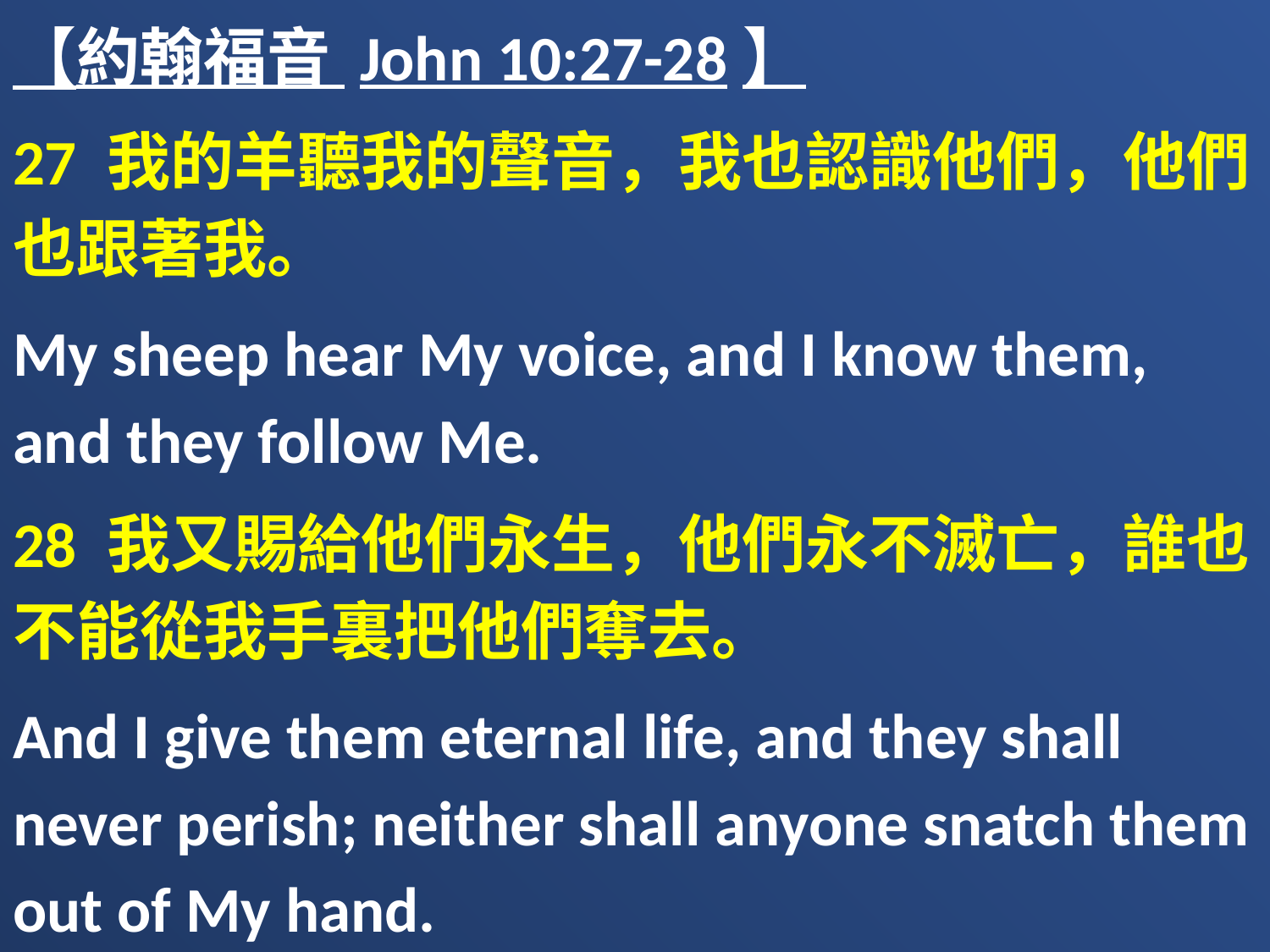

【約翰福音 John 10:27-28】
27 我的羊聽我的聲音，我也認識他們，他們也跟著我。
My sheep hear My voice, and I know them, and they follow Me.
28 我又賜給他們永生，他們永不滅亡，誰也不能從我手裏把他們奪去。
And I give them eternal life, and they shall never perish; neither shall anyone snatch them out of My hand.